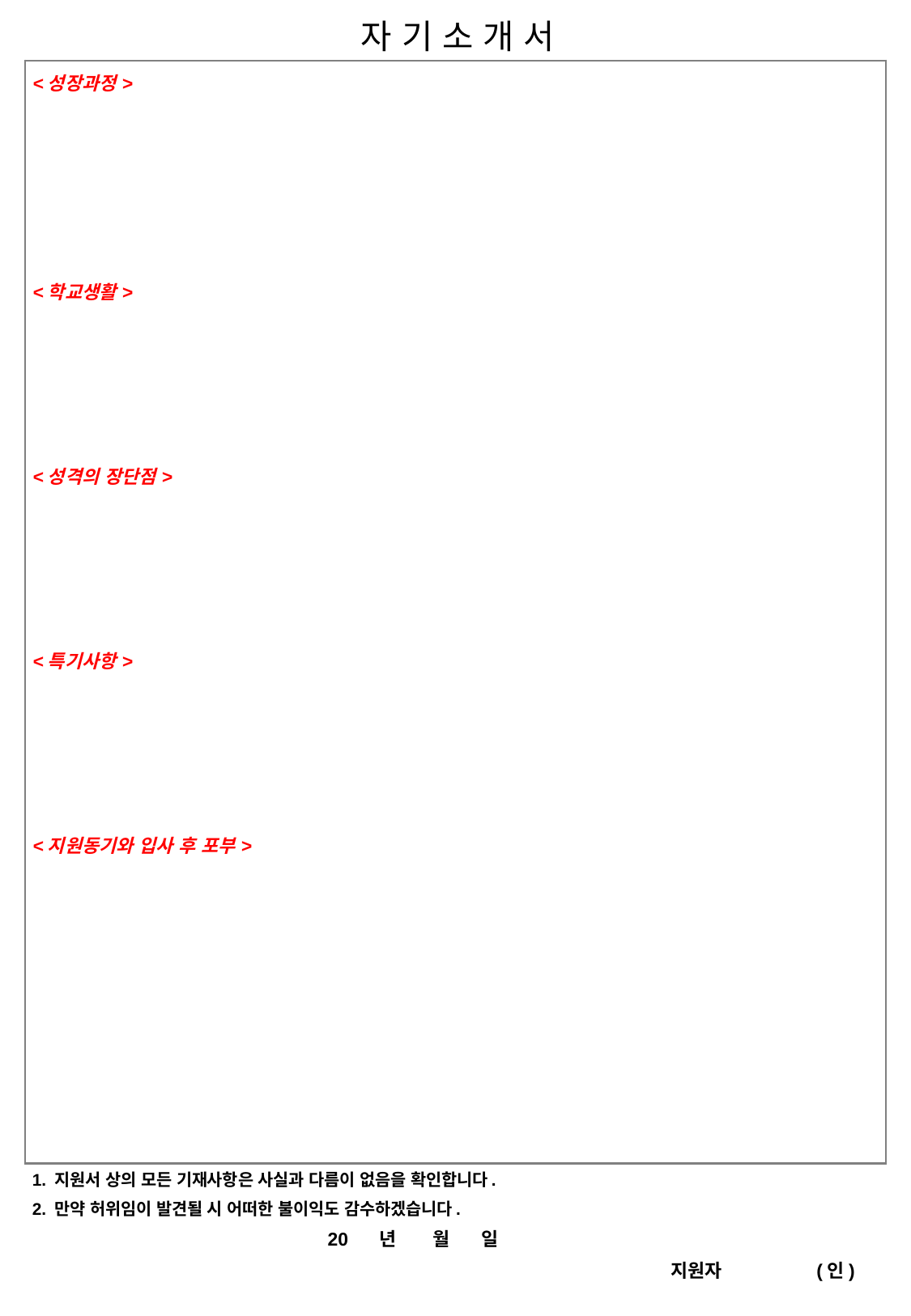

자 기 소 개 서
| <성장과정>   <학교생활>   <성격의 장단점>   <특기사항>   <지원동기와 입사 후 포부> |
| --- |
1. 지원서 상의 모든 기재사항은 사실과 다름이 없음을 확인합니다.
2. 만약 허위임이 발견될 시 어떠한 불이익도 감수하겠습니다.
20     년       월      일
                                                                                                                    지원자                 (인)